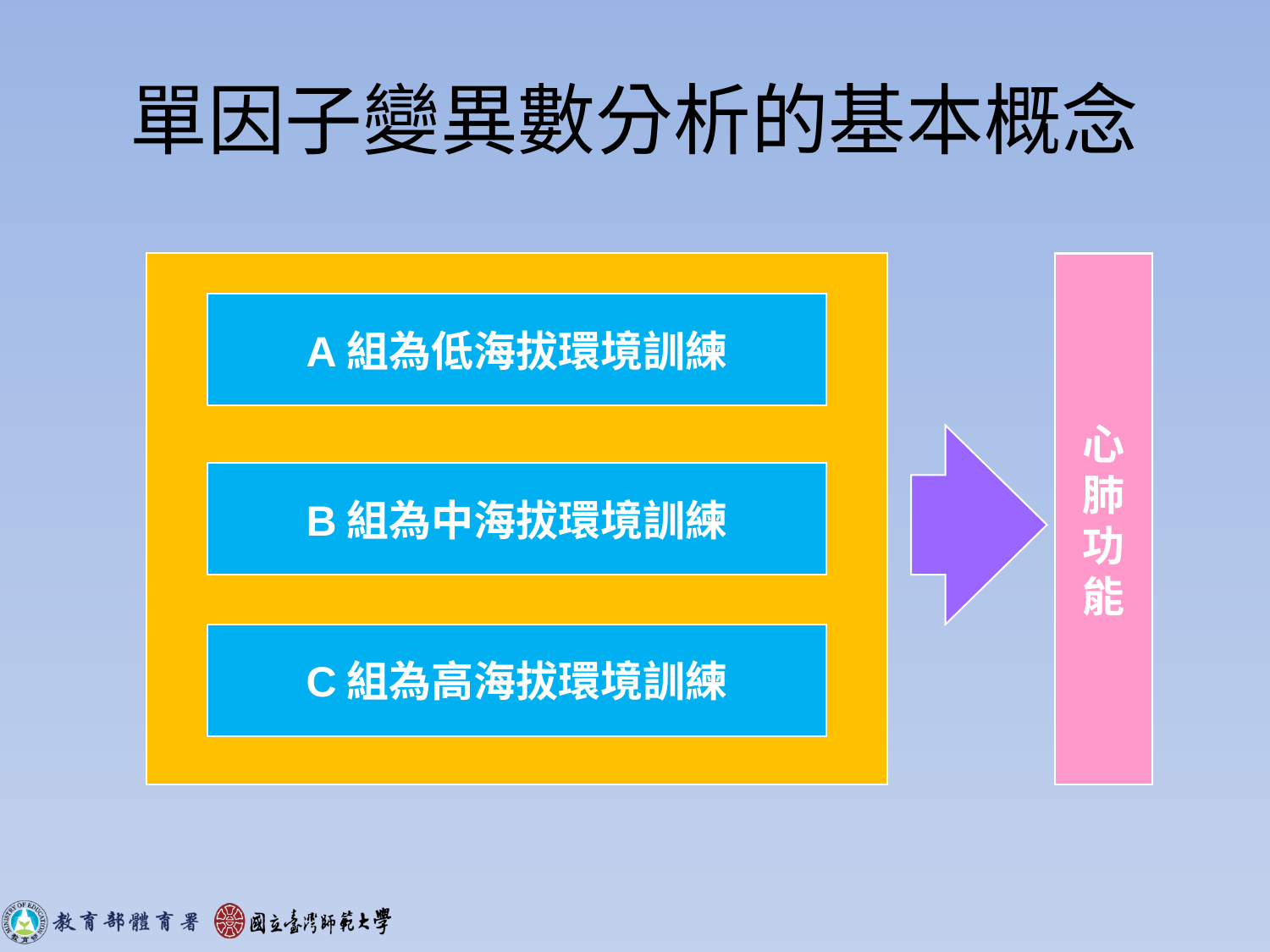

# 單因子變異數分析的基本概念

心肺功能
A組為低海拔環境訓練

B組為中海拔環境訓練
C組為高海拔環境訓練